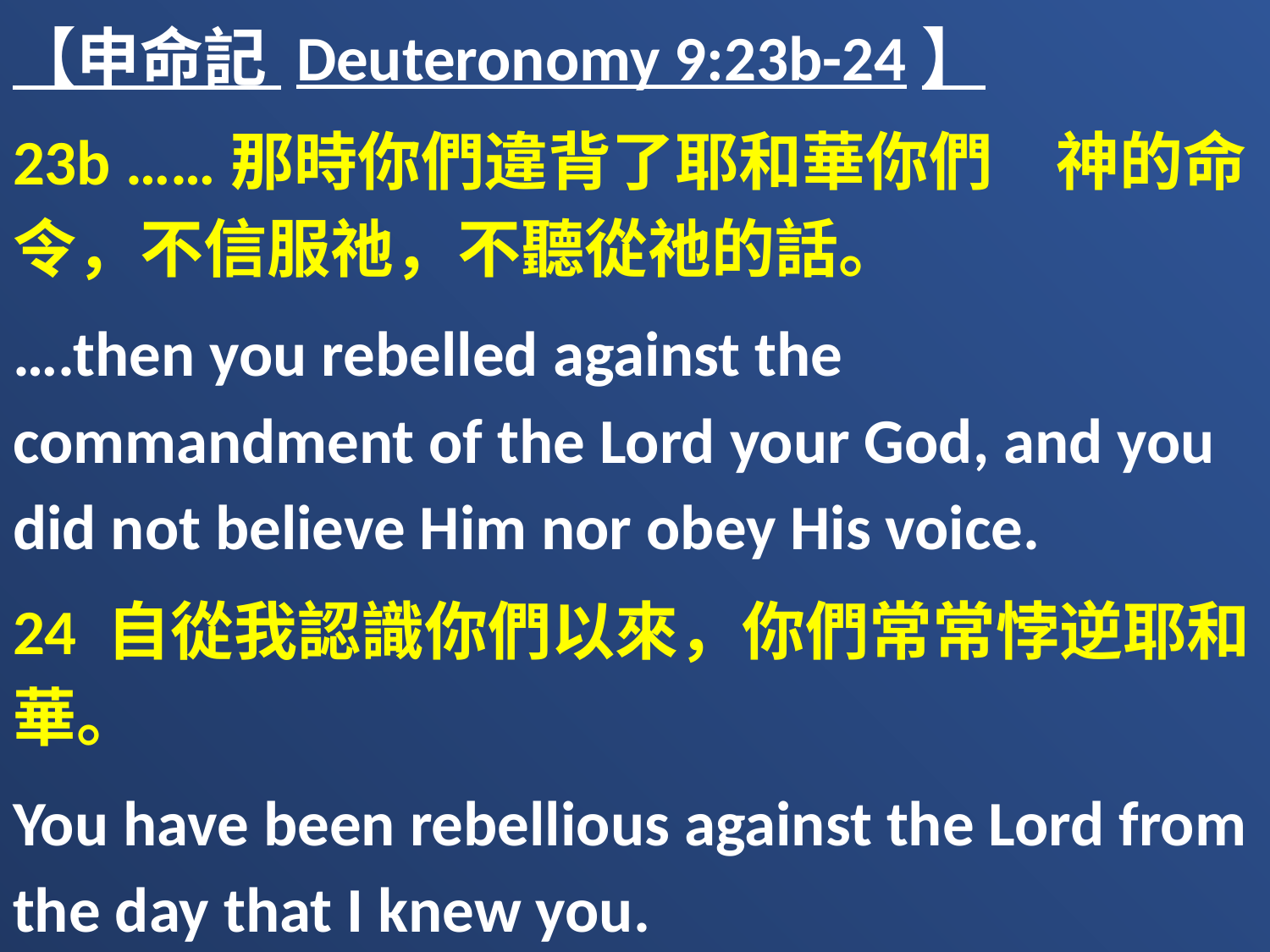

【申命記 Deuteronomy 9:23b-24】
23b ……那時你們違背了耶和華你們　神的命令，不信服祂，不聽從祂的話。
….then you rebelled against the commandment of the Lord your God, and you did not believe Him nor obey His voice.
24 自從我認識你們以來，你們常常悖逆耶和華。
You have been rebellious against the Lord from the day that I knew you.